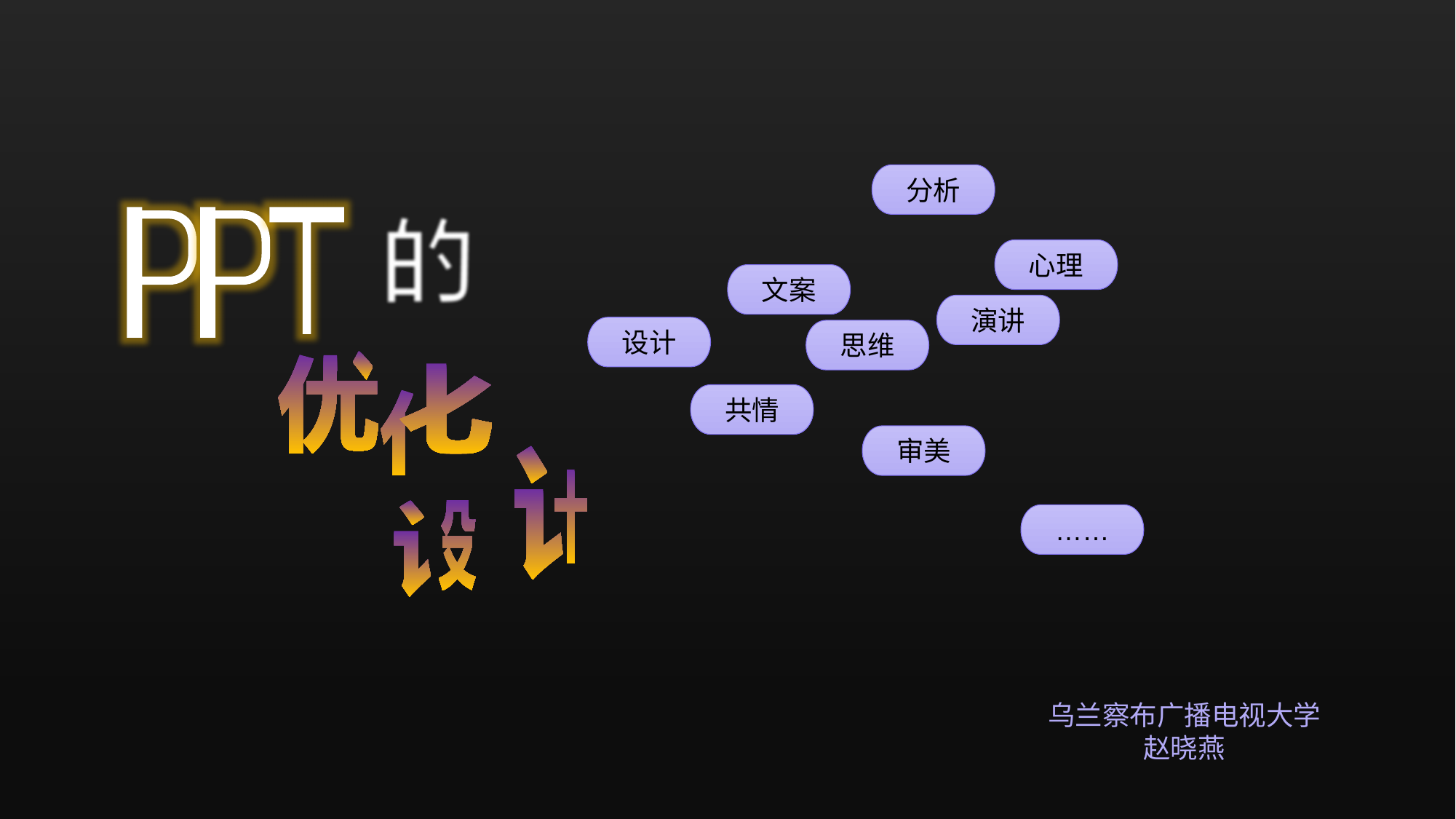

分析

心理

文案
演讲
设计
思维

共情

审美

……

乌兰察布广播电视大学
赵晓燕